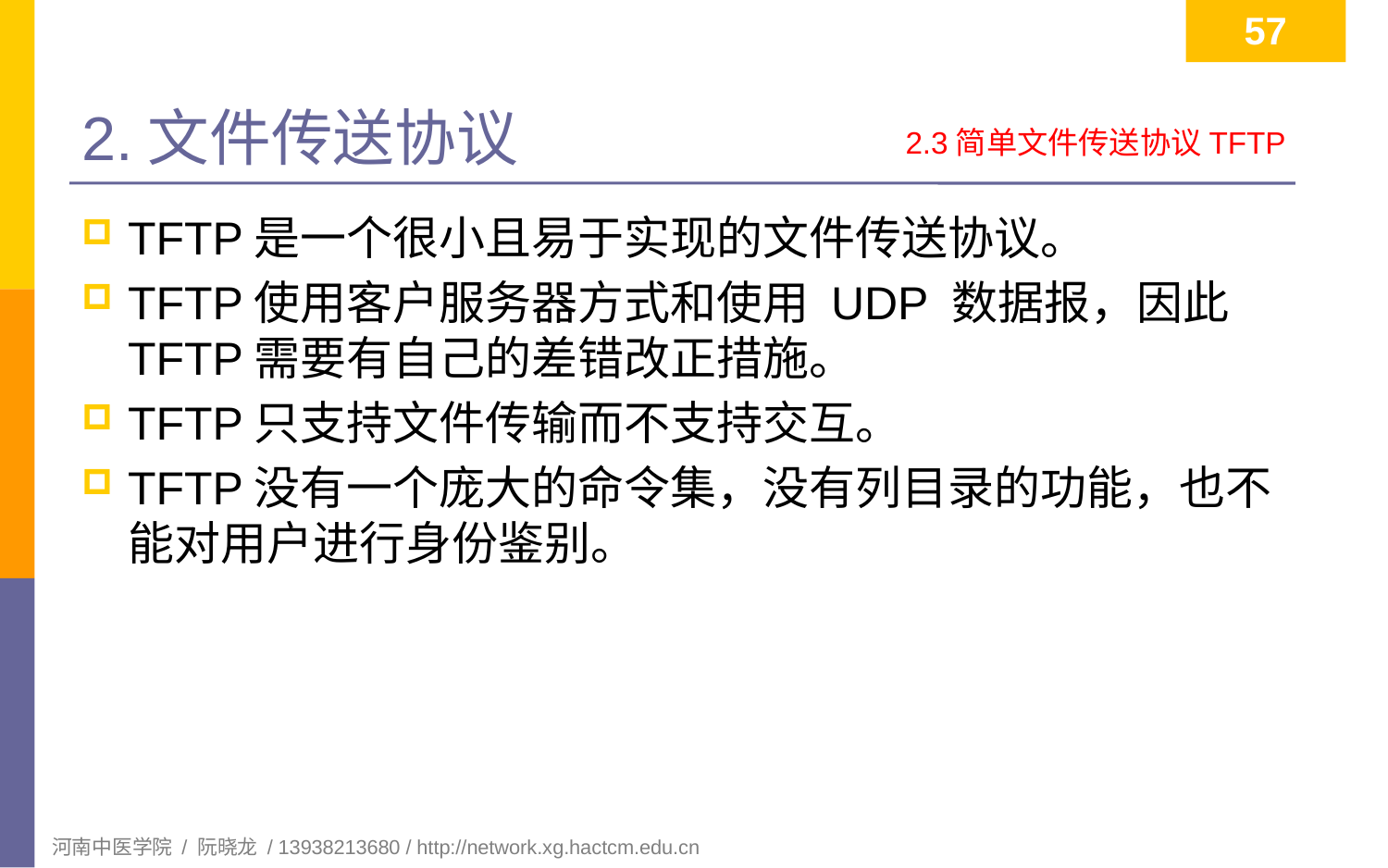

57
# 2.文件传送协议
2.3简单文件传送协议TFTP
TFTP是一个很小且易于实现的文件传送协议。
TFTP使用客户服务器方式和使用 UDP 数据报，因此 TFTP需要有自己的差错改正措施。
TFTP只支持文件传输而不支持交互。
TFTP没有一个庞大的命令集，没有列目录的功能，也不能对用户进行身份鉴别。